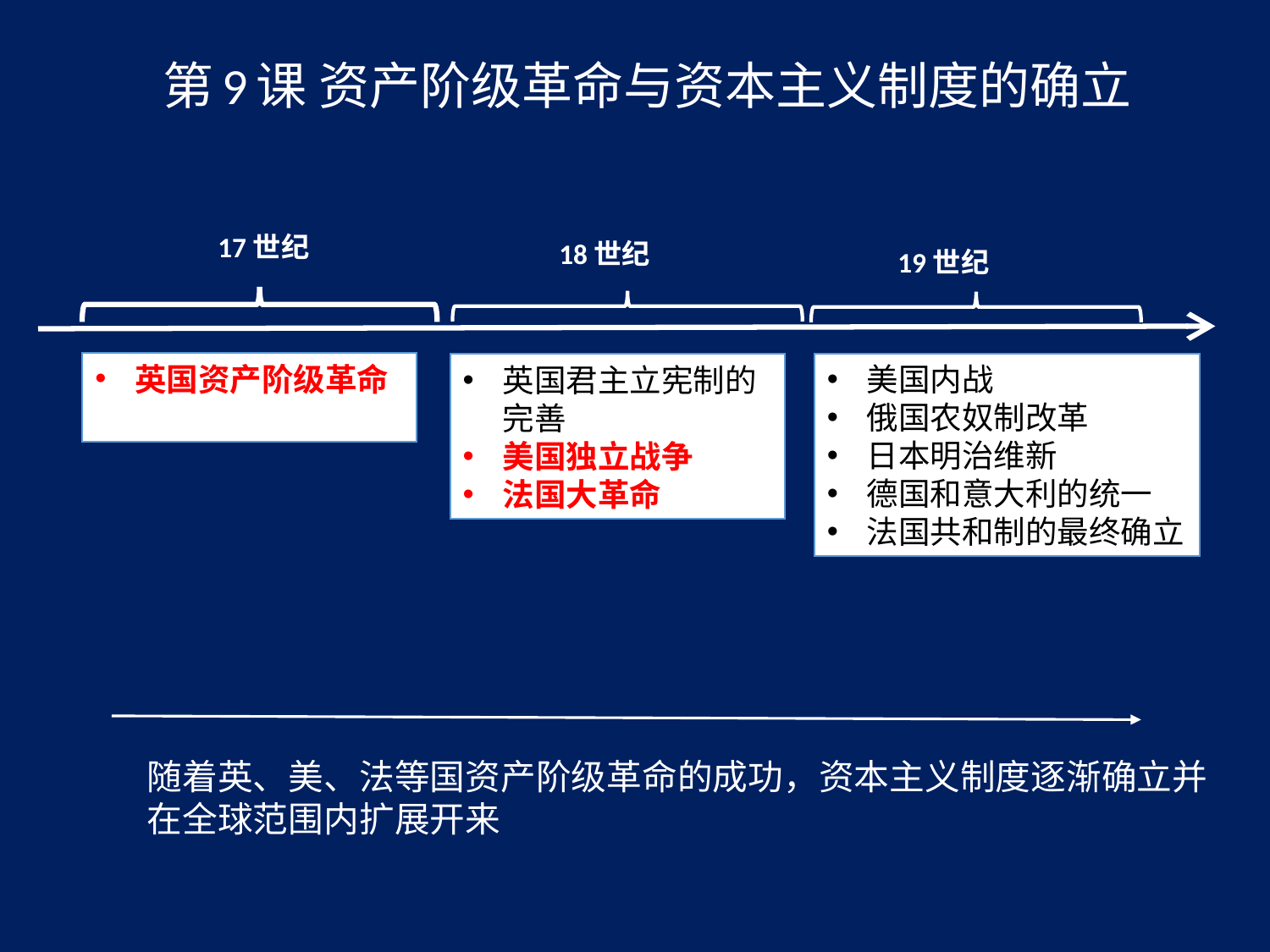

# 第9课 资产阶级革命与资本主义制度的确立

17世纪
18世纪
19世纪
英国资产阶级革命

美国内战
俄国农奴制改革
日本明治维新
德国和意大利的统一
法国共和制的最终确立
英国君主立宪制的完善
美国独立战争
法国大革命
随着英、美、法等国资产阶级革命的成功，资本主义制度逐渐确立并在全球范围内扩展开来